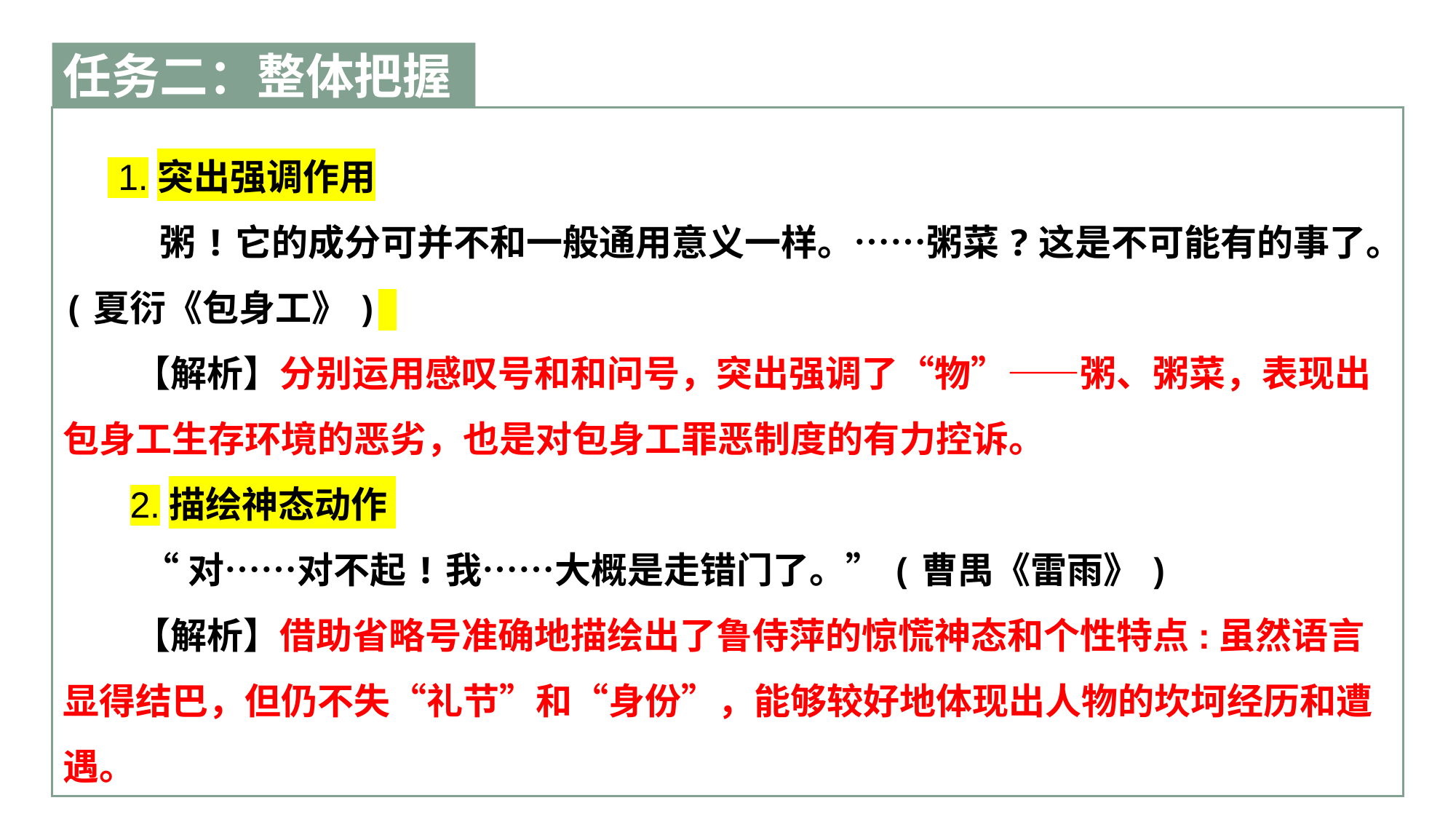

任务二：整体把握

 1.突出强调作用
       粥!它的成分可并不和一般通用意义一样。……粥菜?这是不可能有的事了。(夏衍《包身工》)
    【解析】分别运用感叹号和和问号，突出强调了“物”——粥、粥菜，表现出包身工生存环境的恶劣，也是对包身工罪恶制度的有力控诉。
   2.描绘神态动作
      “对……对不起!我……大概是走错门了。”(曹禺《雷雨》)
    【解析】借助省略号准确地描绘出了鲁侍萍的惊慌神态和个性特点:虽然语言显得结巴，但仍不失“礼节”和“身份”，能够较好地体现出人物的坎坷经历和遭遇。

点击输入文本信息，简要陈述文本信息，字体大小可调节。点击输入文本信息，简要陈述文本信息，字体大小可调节。
点击输入文本信息，简要陈述文本信息，字体大小可调节。点击输入文本信息，简要陈述文本信息，字体大小可调节。